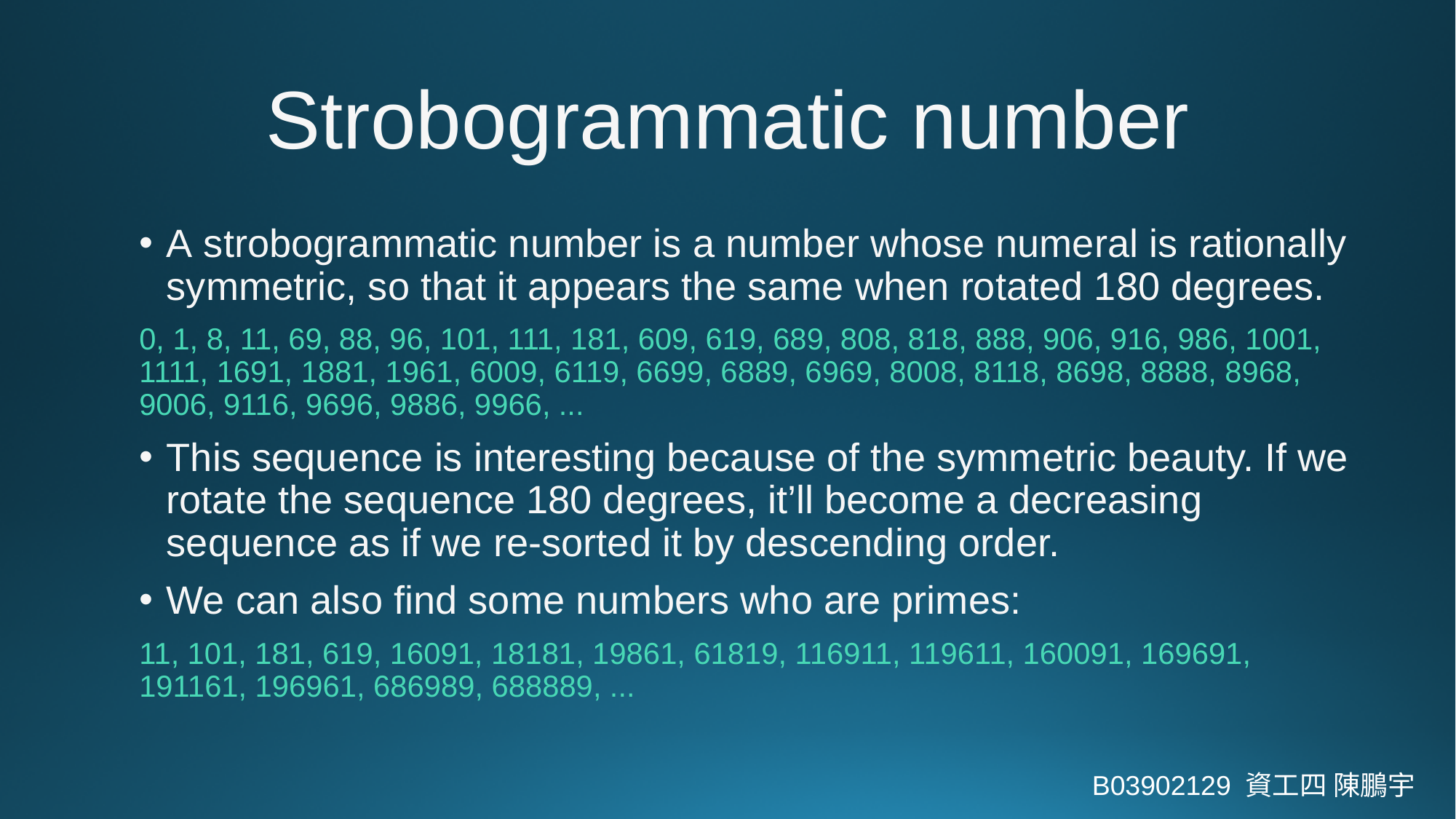

# Strobogrammatic number
A strobogrammatic number is a number whose numeral is rationally symmetric, so that it appears the same when rotated 180 degrees.
0, 1, 8, 11, 69, 88, 96, 101, 111, 181, 609, 619, 689, 808, 818, 888, 906, 916, 986, 1001, 1111, 1691, 1881, 1961, 6009, 6119, 6699, 6889, 6969, 8008, 8118, 8698, 8888, 8968, 9006, 9116, 9696, 9886, 9966, ...
This sequence is interesting because of the symmetric beauty. If we rotate the sequence 180 degrees, it’ll become a decreasing sequence as if we re-sorted it by descending order.
We can also find some numbers who are primes:
11, 101, 181, 619, 16091, 18181, 19861, 61819, 116911, 119611, 160091, 169691, 191161, 196961, 686989, 688889, ...
B03902129 資工四 陳鵬宇